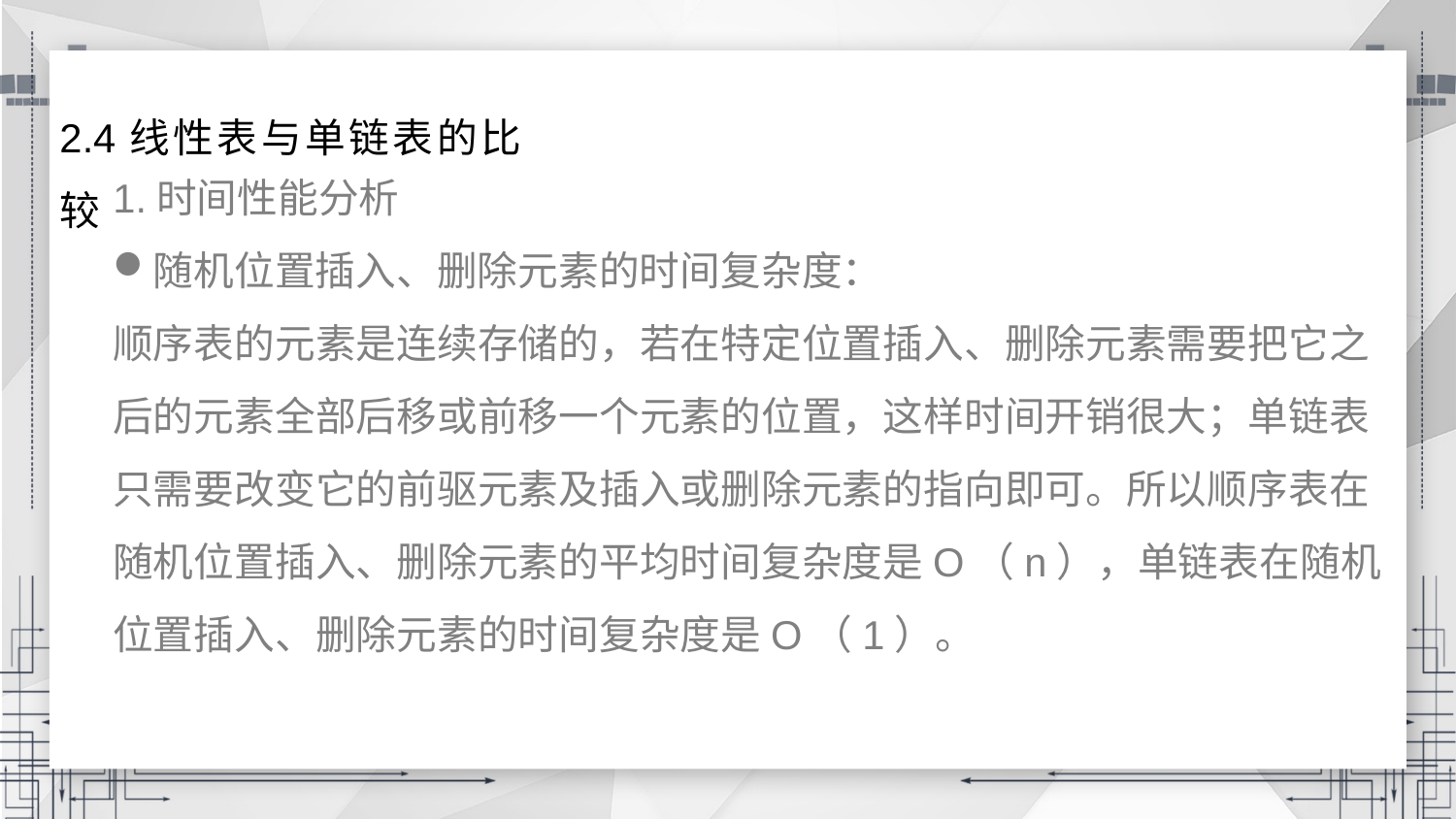

2.4线性表与单链表的比较
1.时间性能分析
随机位置插入、删除元素的时间复杂度：
顺序表的元素是连续存储的，若在特定位置插入、删除元素需要把它之后的元素全部后移或前移一个元素的位置，这样时间开销很大；单链表只需要改变它的前驱元素及插入或删除元素的指向即可。所以顺序表在随机位置插入、删除元素的平均时间复杂度是O（n），单链表在随机位置插入、删除元素的时间复杂度是O（1）。